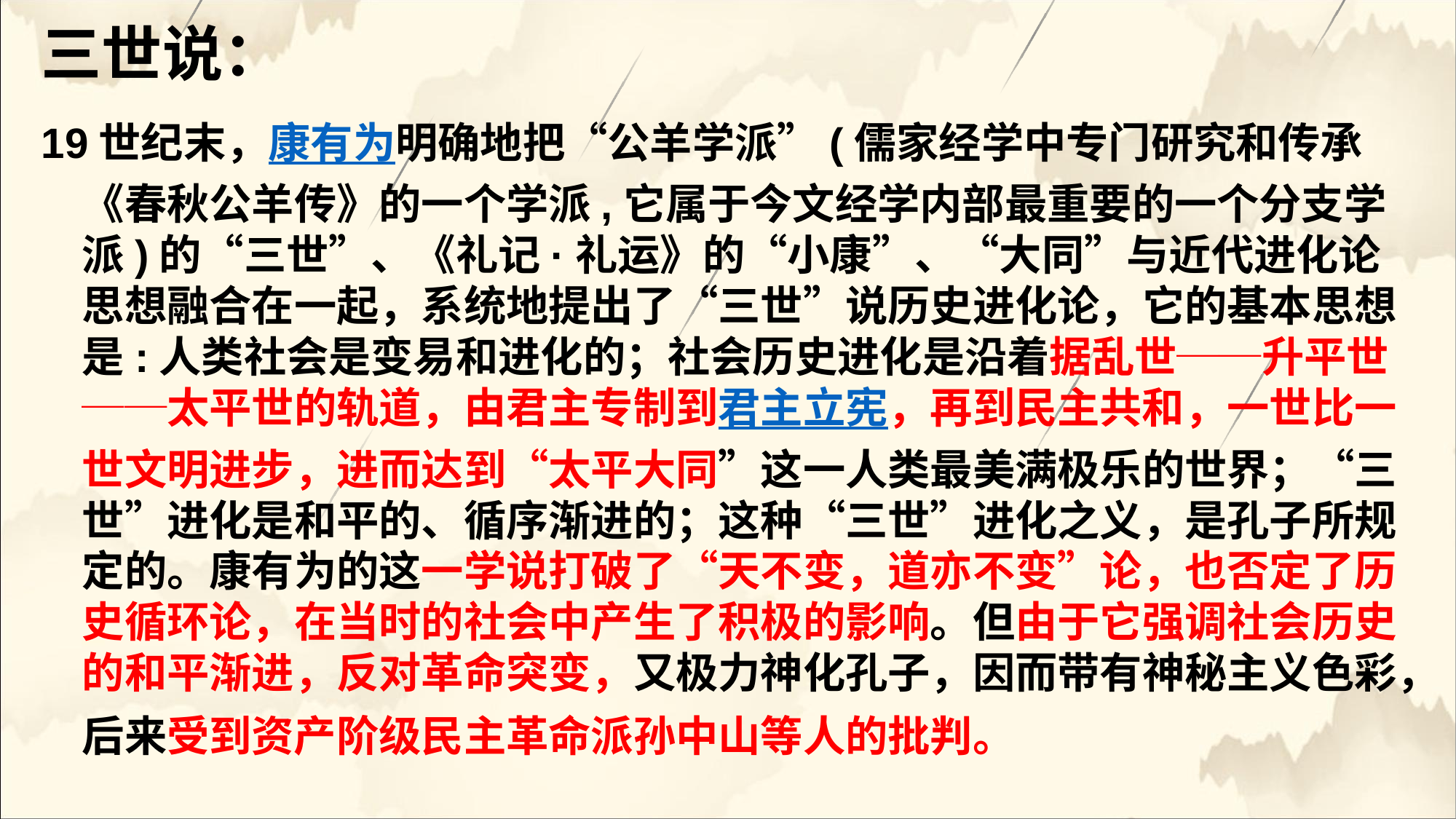

三世说：
19世纪末，康有为明确地把“公羊学派”(儒家经学中专门研究和传承《春秋公羊传》的一个学派,它属于今文经学内部最重要的一个分支学派)的“三世”、《礼记·礼运》的“小康”、“大同”与近代进化论思想融合在一起，系统地提出了“三世”说历史进化论，它的基本思想是:人类社会是变易和进化的；社会历史进化是沿着据乱世──升平世──太平世的轨道，由君主专制到君主立宪，再到民主共和，一世比一世文明进步，进而达到“太平大同”这一人类最美满极乐的世界；“三世”进化是和平的、循序渐进的；这种“三世”进化之义，是孔子所规定的。康有为的这一学说打破了“天不变，道亦不变”论，也否定了历史循环论，在当时的社会中产生了积极的影响。但由于它强调社会历史的和平渐进，反对革命突变，又极力神化孔子，因而带有神秘主义色彩，后来受到资产阶级民主革命派孙中山等人的批判。